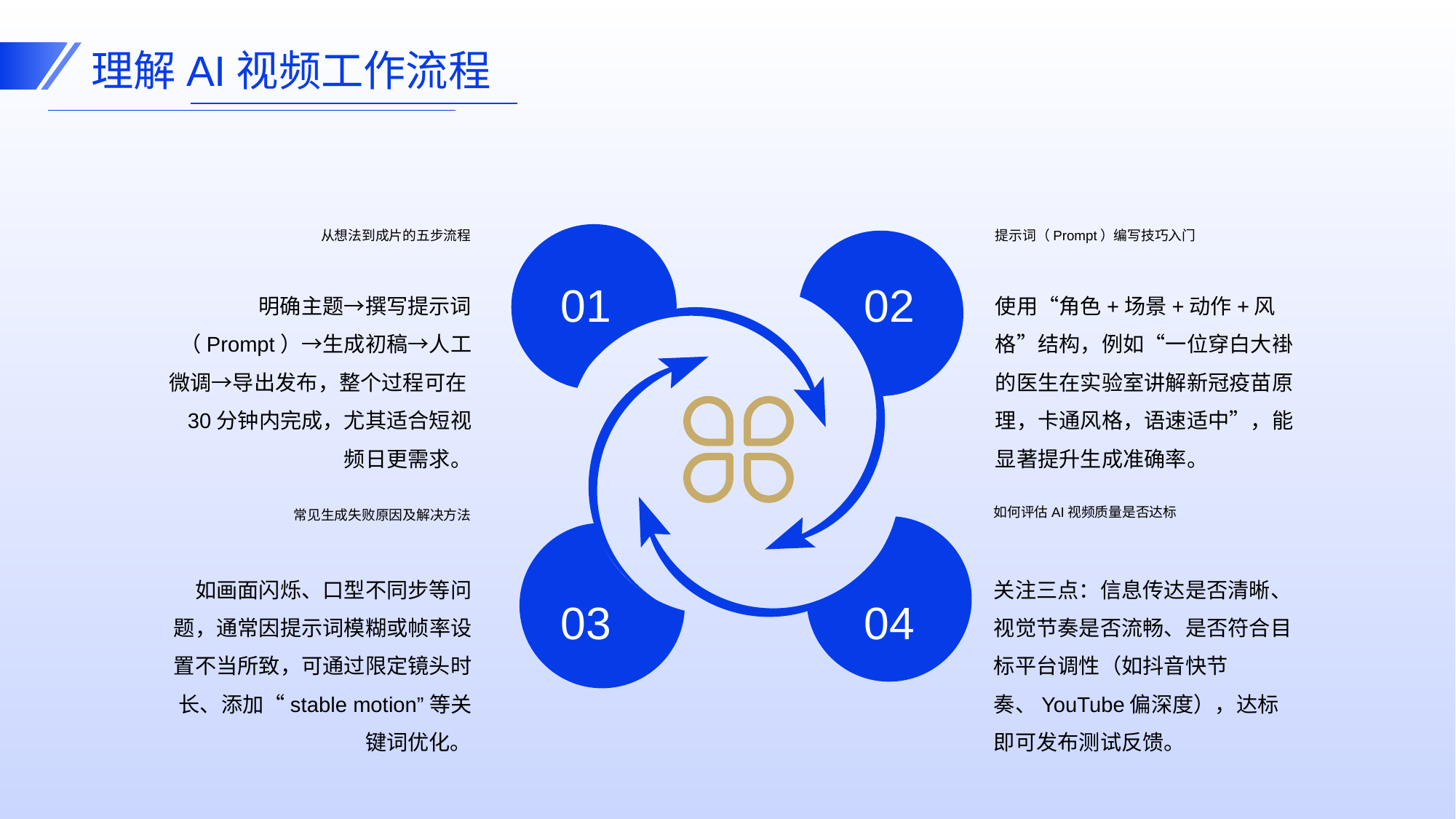

理解AI视频工作流程

从想法到成片的五步流程
提示词（Prompt）编写技巧入门

01
02
明确主题→撰写提示词（Prompt）→生成初稿→人工微调→导出发布，整个过程可在30分钟内完成，尤其适合短视频日更需求。
使用“角色+场景+动作+风格”结构，例如“一位穿白大褂的医生在实验室讲解新冠疫苗原理，卡通风格，语速适中”，能显著提升生成准确率。

如何评估AI视频质量是否达标
常见生成失败原因及解决方法

如画面闪烁、口型不同步等问题，通常因提示词模糊或帧率设置不当所致，可通过限定镜头时长、添加“stable motion”等关键词优化。
关注三点：信息传达是否清晰、视觉节奏是否流畅、是否符合目标平台调性（如抖音快节奏、YouTube偏深度），达标即可发布测试反馈。
03
04